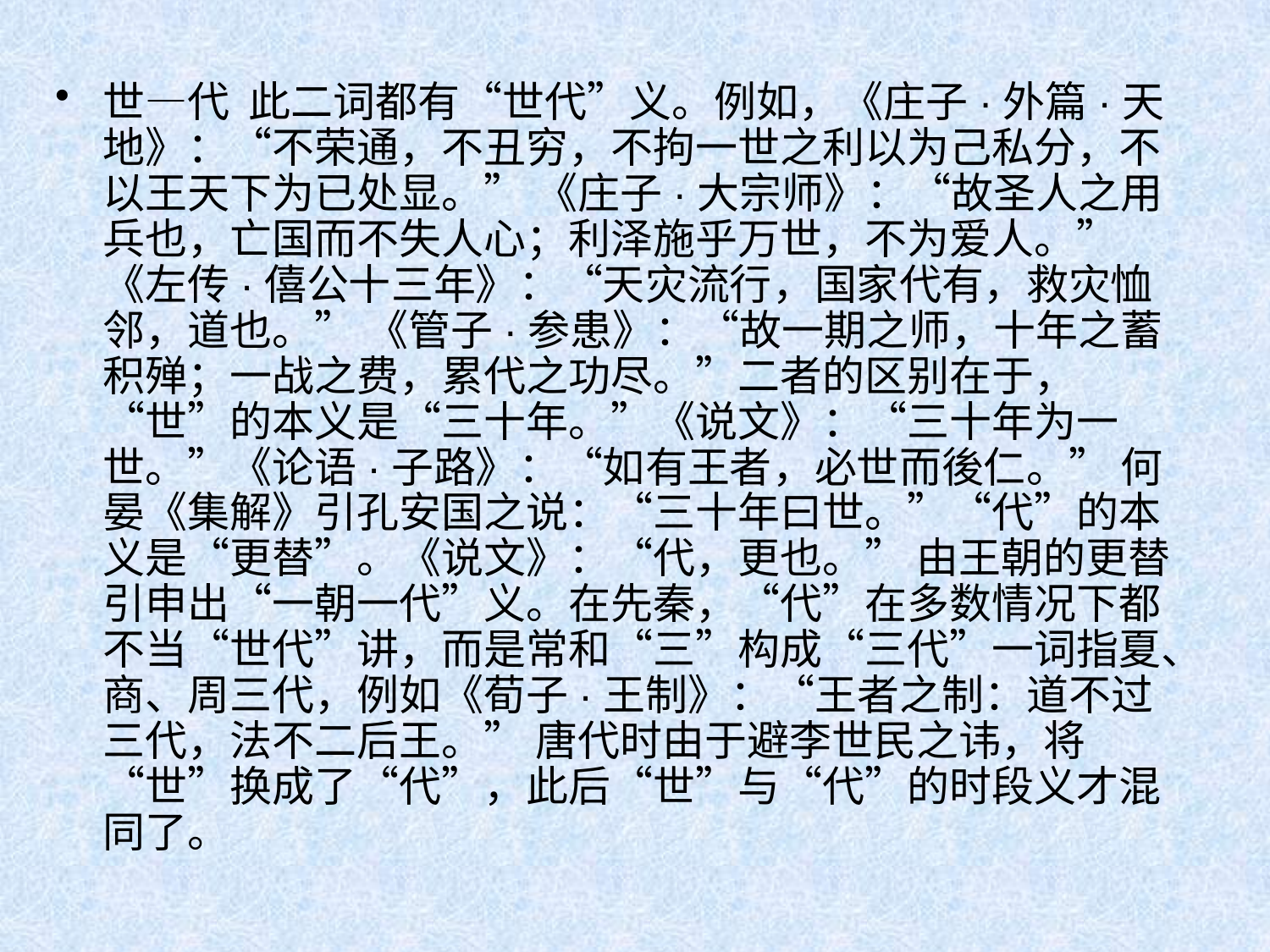

世—代  此二词都有“世代”义。例如，《庄子·外篇·天地》：“不荣通，不丑穷，不拘一世之利以为己私分，不以王天下为已处显。” 《庄子·大宗师》：“故圣人之用兵也，亡国而不失人心；利泽施乎万世，不为爱人。” 《左传·僖公十三年》：“天灾流行，国家代有，救灾恤邻，道也。” 《管子·参患》：“故一期之师，十年之蓄积殚；一战之费，累代之功尽。”二者的区别在于，“世”的本义是“三十年。”《说文》：“三十年为一世。”《论语·子路》：“如有王者，必世而後仁。” 何晏《集解》引孔安国之说：“三十年曰世。”“代”的本义是“更替”。《说文》：“代，更也。” 由王朝的更替引申出“一朝一代”义。在先秦，“代”在多数情况下都不当“世代”讲，而是常和“三”构成“三代”一词指夏、商、周三代，例如《荀子·王制》：“王者之制：道不过三代，法不二后王。” 唐代时由于避李世民之讳，将“世”换成了“代”，此后“世”与“代”的时段义才混同了。